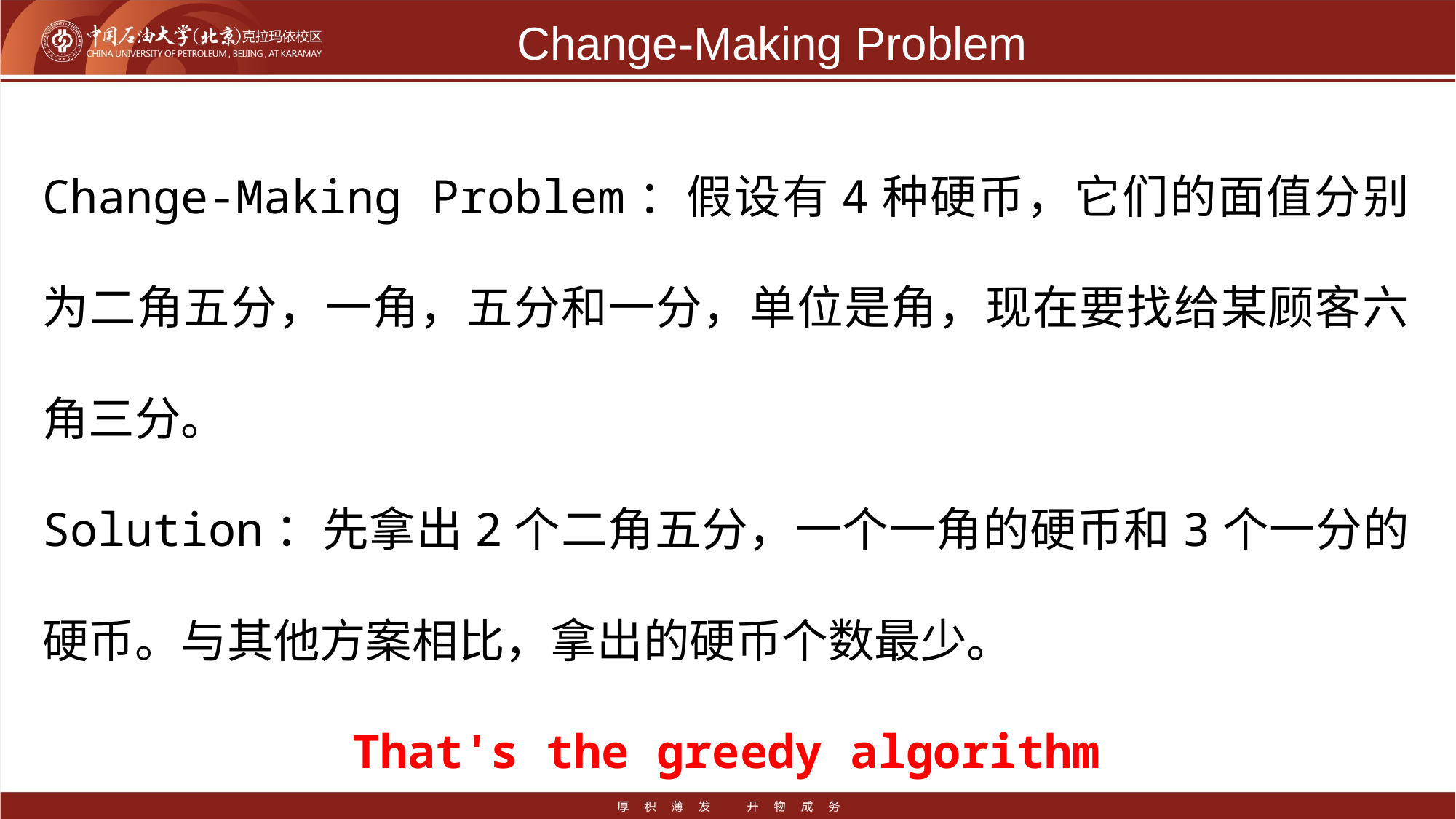

# Change-Making Problem
Change-Making Problem：假设有4种硬币，它们的面值分别为二角五分，一角，五分和一分，单位是角，现在要找给某顾客六角三分。
Solution：先拿出2个二角五分，一个一角的硬币和3个一分的硬币。与其他方案相比，拿出的硬币个数最少。
That's the greedy algorithm